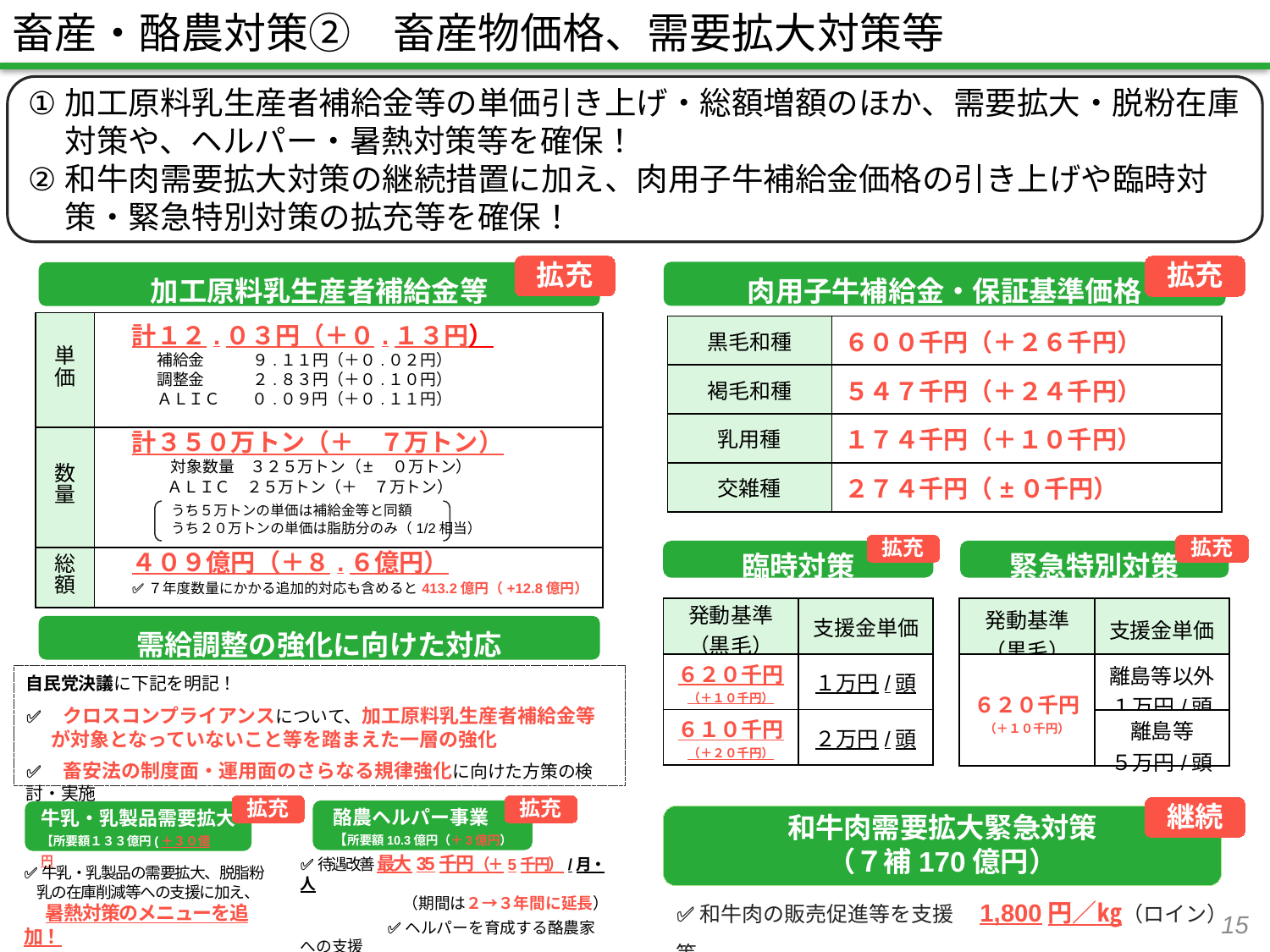

畜産・酪農対策②　畜産物価格、需要拡大対策等
加工原料乳生産者補給金等の単価引き上げ・総額増額のほか、需要拡大・脱粉在庫対策や、ヘルパー・暑熱対策等を確保！
和牛肉需要拡大対策の継続措置に加え、肉用子牛補給金価格の引き上げや臨時対策・緊急特別対策の拡充等を確保！
拡充
拡充
肉用子牛補給金・保証基準価格
加工原料乳生産者補給金等
| 単価 | 計１２.０３円（＋０.１３円） 補給金　　　９.１１円（＋０.０２円） 調整金　　　２.８３円（＋０.１０円） ＡＬＩＣ　　０.０９円（＋０.１１円） |
| --- | --- |
| 数量 | 計３５０万トン（＋　７万トン） 　　対象数量　３２５万トン（ ±　０万トン） 　　 ＡＬＩＣ　２５万トン（＋　７万トン） 　うち５万トンの単価は補給金等と同額 　うち２０万トンの単価は脂肪分のみ（1/2相当） |
| 総額 | ４０９億円（＋８.６億円） ✅７年度数量にかかる追加的対応も含めると413.2億円（+12.8億円） |
| 黒毛和種 | ６００千円（＋２６千円） |
| --- | --- |
| 褐毛和種 | ５４７千円（＋２４千円） |
| 乳用種 | １７４千円（＋１０千円） |
| 交雑種 | ２７４千円（±０千円） |

拡充
拡充
臨時対策
緊急特別対策
| 発動基準 （黒毛） | 支援金単価 |
| --- | --- |
| ６２０千円 （＋１０千円） | １万円/頭 |
| ６１０千円 （＋２０千円） | ２万円/頭 |
| 発動基準 （黒毛） | 支援金単価 |
| --- | --- |
| ６２０千円 （＋１０千円） | 離島等以外 １万円/頭 |
|  | 離島等 ５万円/頭 |
需給調整の強化に向けた対応
自民党決議に下記を明記！
✅　クロスコンプライアンスについて、加工原料乳生産者補給金等が対象となっていないこと等を踏まえた一層の強化

✅　畜安法の制度面・運用面のさらなる規律強化に向けた方策の検討・実施
拡充
拡充
継続
酪農ヘルパー事業
【所要額10.3億円（＋3億円） 】
牛乳・乳製品需要拡大
【所要額１３３億円(＋３０億円）】
和牛肉需要拡大緊急対策
（７補170億円）
✅待遇改善 最大35千円（＋5千円）/月・人
（期間は２→３年間に延長）
✅ヘルパーを育成する酪農家への支援
　　　　　　　　8千円/日：上限90日

✅牛乳・乳製品の需要拡大、脱脂粉乳の在庫削減等への支援に加え、
　 暑熱対策のメニューを追加！
✅和牛肉の販売促進等を支援　1,800円／㎏（ロイン）等
15